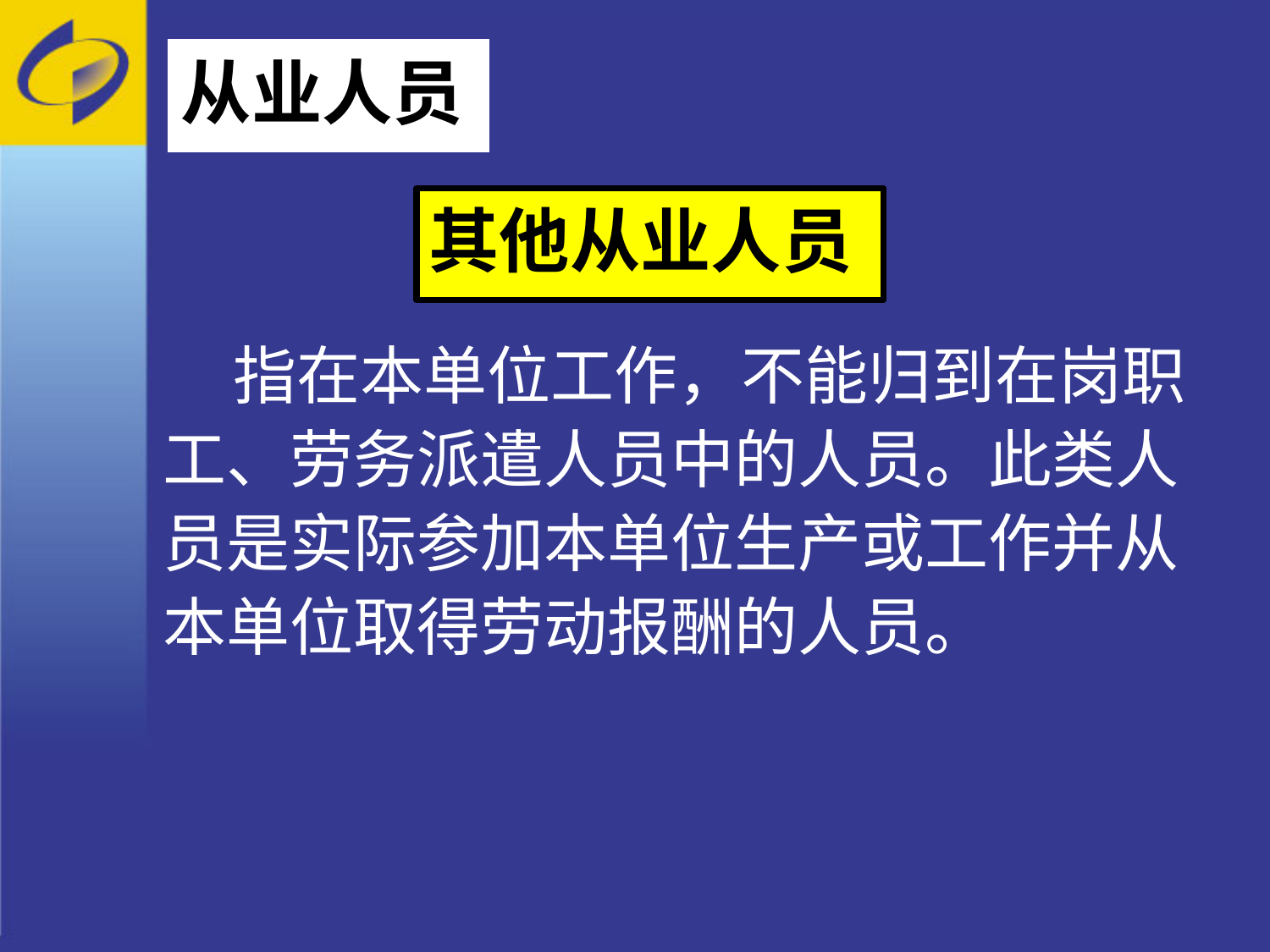

从业人员
    指在本单位工作，不能归到在岗职工、劳务派遣人员中的人员。此类人员是实际参加本单位生产或工作并从本单位取得劳动报酬的人员。
其他从业人员